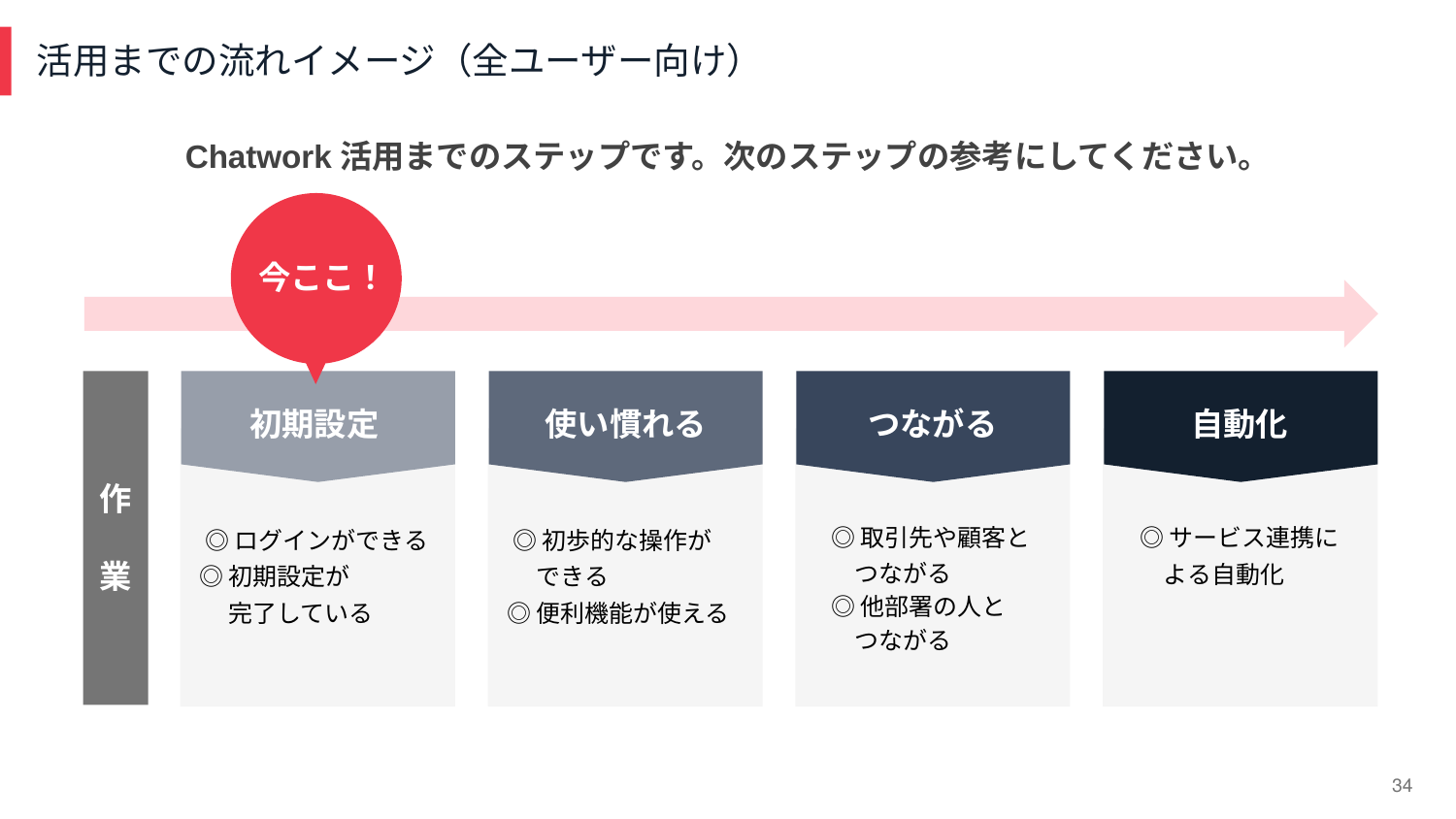

# 活用までの流れイメージ（全ユーザー向け）
Chatwork活用までのステップです。次のステップの参考にしてください。

今ここ！
初期設定

 　 ◎ ログインができる
 　 ◎ 初期設定が
　　   完了している
使い慣れる

 　 ◎ 初歩的な操作が
　　   できる
 　 ◎ 便利機能が使える
つながる

 　 ◎ 取引先や顧客と
　　   つながる
 　 ◎ 他部署の人と
　　   つながる
自動化

 　 ◎ サービス連携に
　　   よる自動化
作

業

34